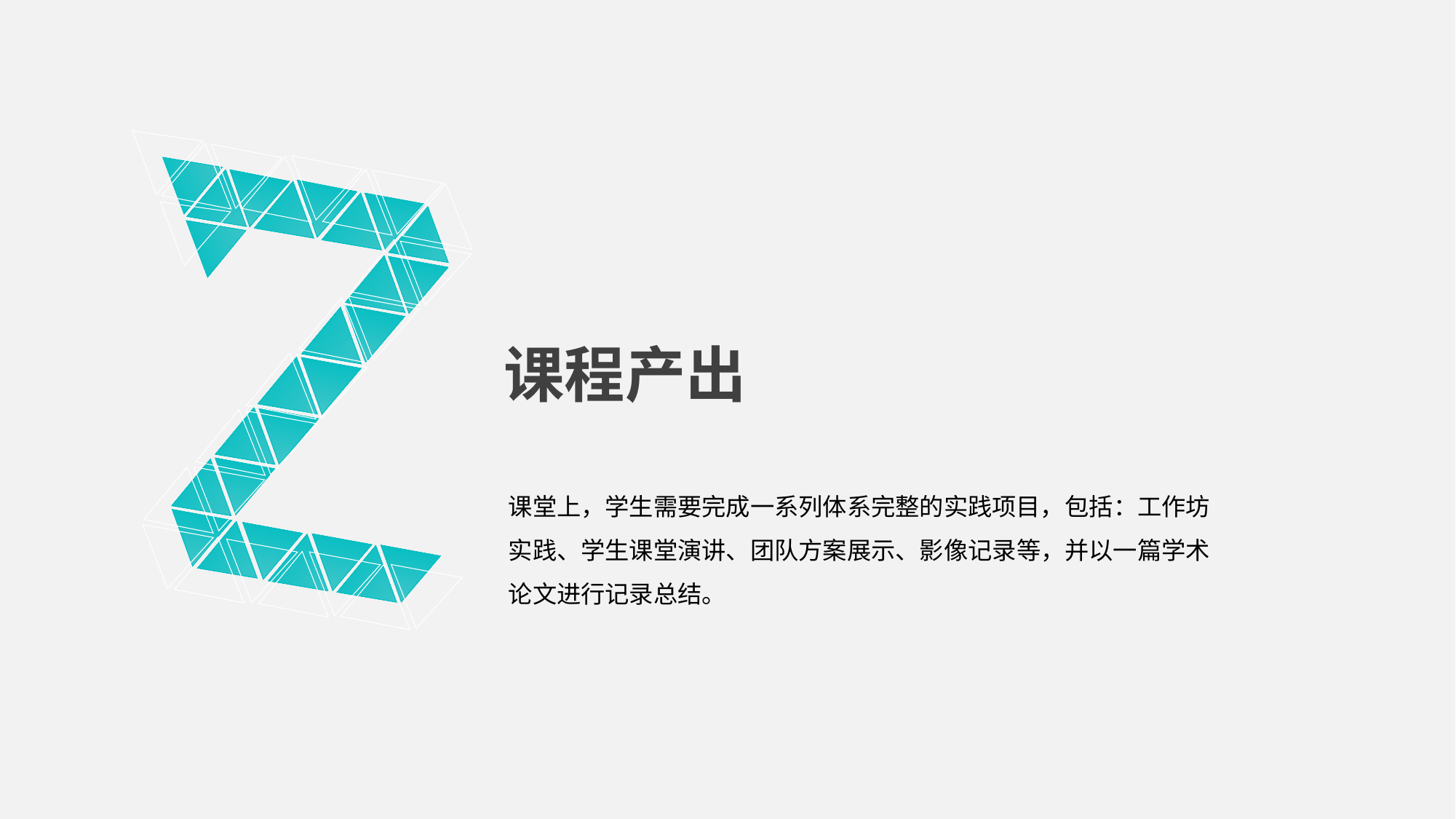

课程产出
课堂上，学生需要完成一系列体系完整的实践项目，包括：工作坊实践、学生课堂演讲、团队方案展示、影像记录等，并以一篇学术论文进行记录总结。